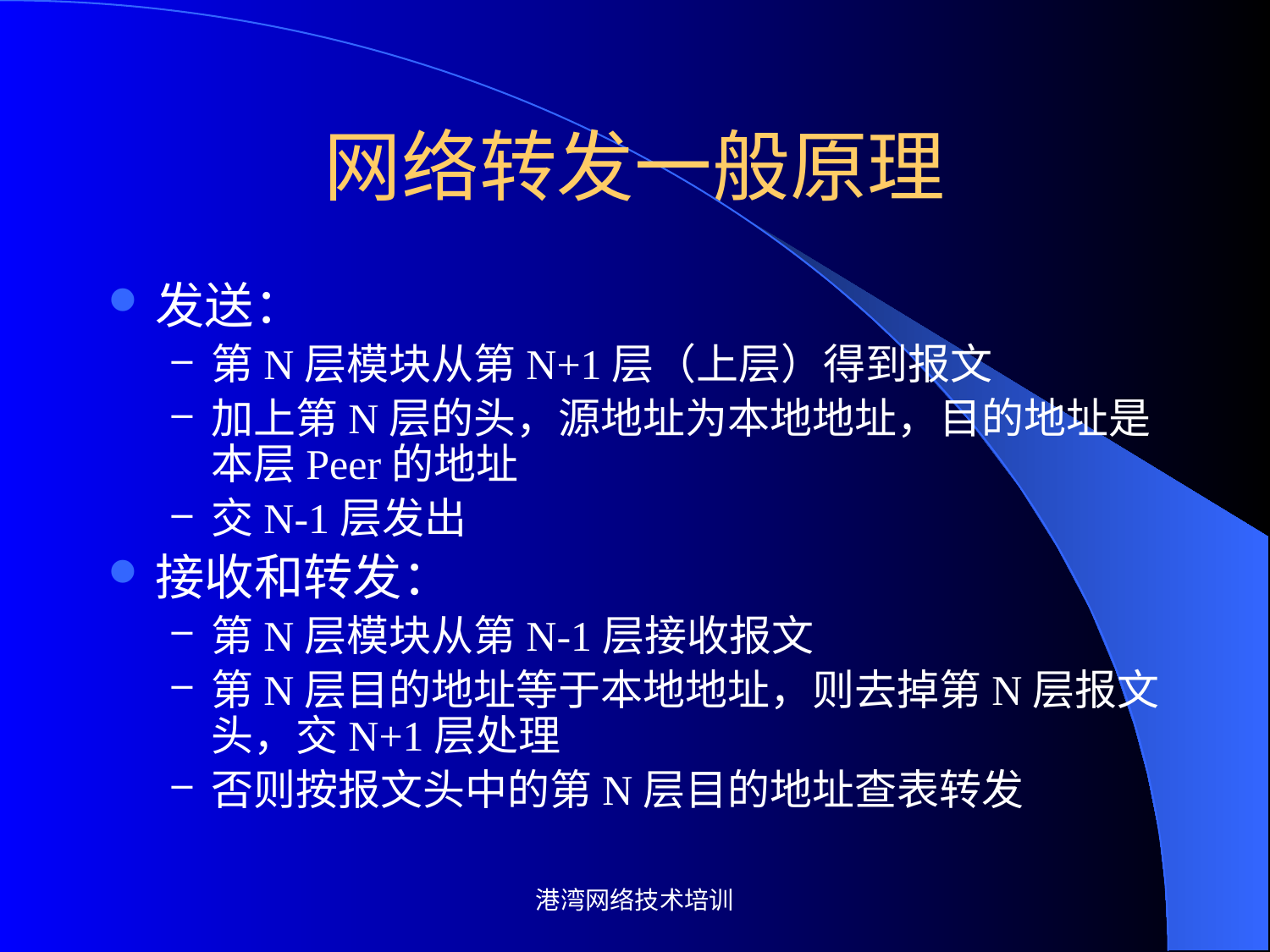

# 网络转发一般原理
发送：
第N层模块从第N+1层（上层）得到报文
加上第N层的头，源地址为本地地址，目的地址是本层Peer的地址
交N-1层发出
接收和转发：
第N层模块从第N-1层接收报文
第N层目的地址等于本地地址，则去掉第N层报文头，交N+1层处理
否则按报文头中的第N层目的地址查表转发

港湾网络技术培训
57